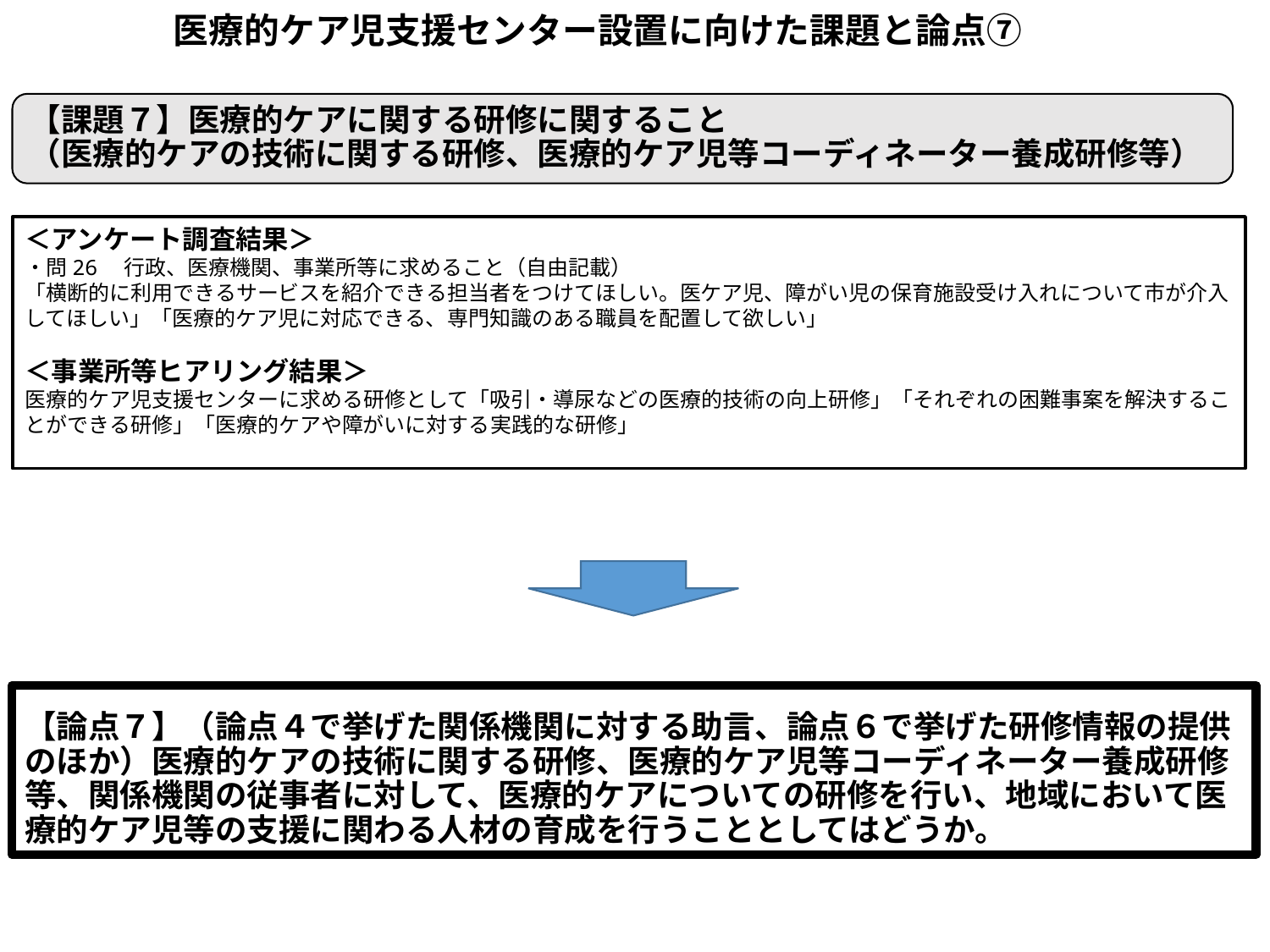

医療的ケア児支援センター設置に向けた課題と論点⑦
【課題７】医療的ケアに関する研修に関すること
（医療的ケアの技術に関する研修、医療的ケア児等コーディネーター養成研修等）
＜アンケート調査結果＞
・問26　行政、医療機関、事業所等に求めること（自由記載）
「横断的に利用できるサービスを紹介できる担当者をつけてほしい。医ケア児、障がい児の保育施設受け入れについて市が介入してほしい」「医療的ケア児に対応できる、専門知識のある職員を配置して欲しい」

＜事業所等ヒアリング結果＞
医療的ケア児支援センターに求める研修として「吸引・導尿などの医療的技術の向上研修」「それぞれの困難事案を解決することができる研修」「医療的ケアや障がいに対する実践的な研修」

【論点７】（論点４で挙げた関係機関に対する助言、論点６で挙げた研修情報の提供のほか）医療的ケアの技術に関する研修、医療的ケア児等コーディネーター養成研修等、関係機関の従事者に対して、医療的ケアについての研修を行い、地域において医療的ケア児等の支援に関わる人材の育成を行うこととしてはどうか。